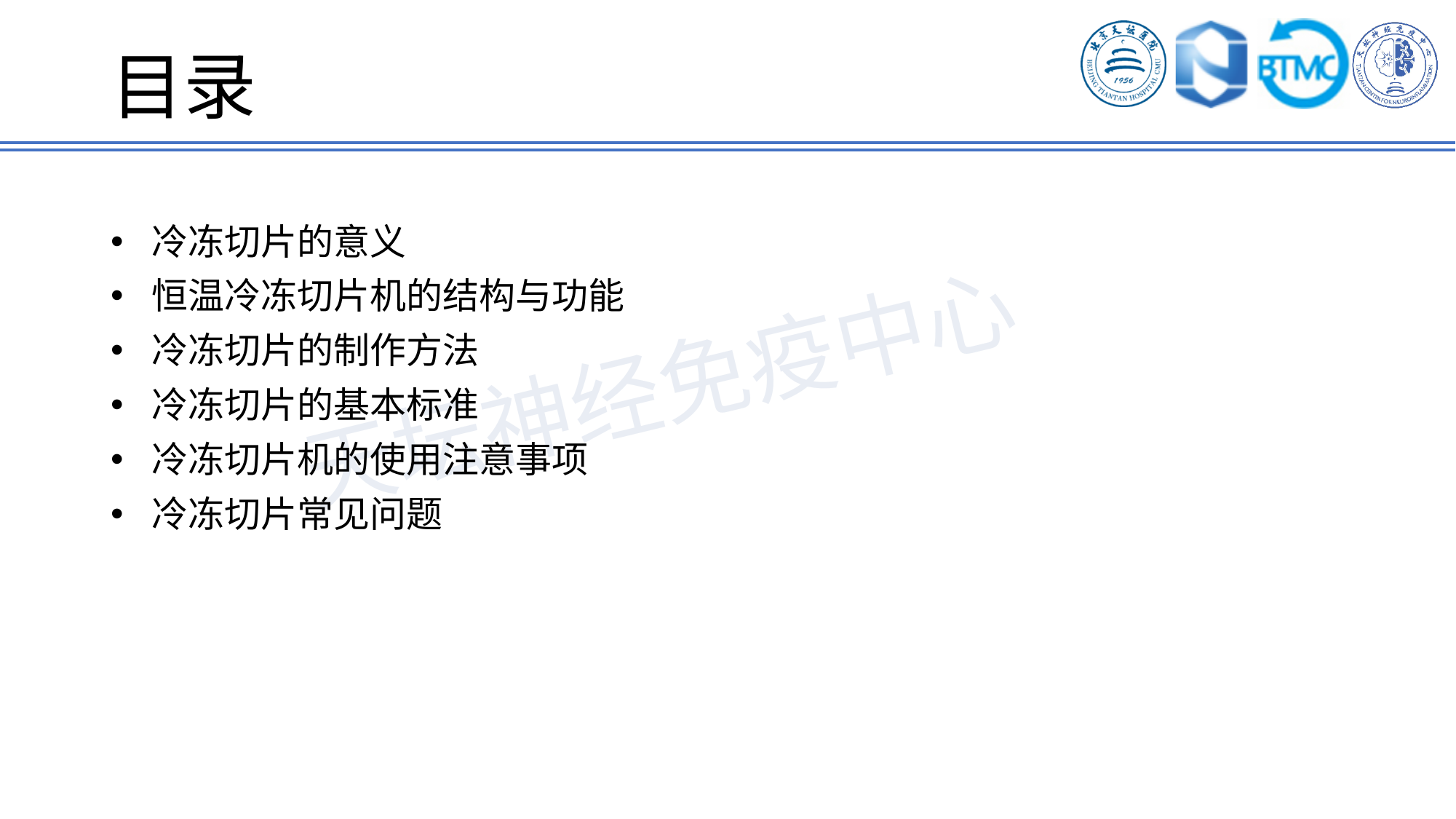

目录
冷冻切片的意义
恒温冷冻切片机的结构与功能
冷冻切片的制作方法
冷冻切片的基本标准
冷冻切片机的使用注意事项
冷冻切片常见问题